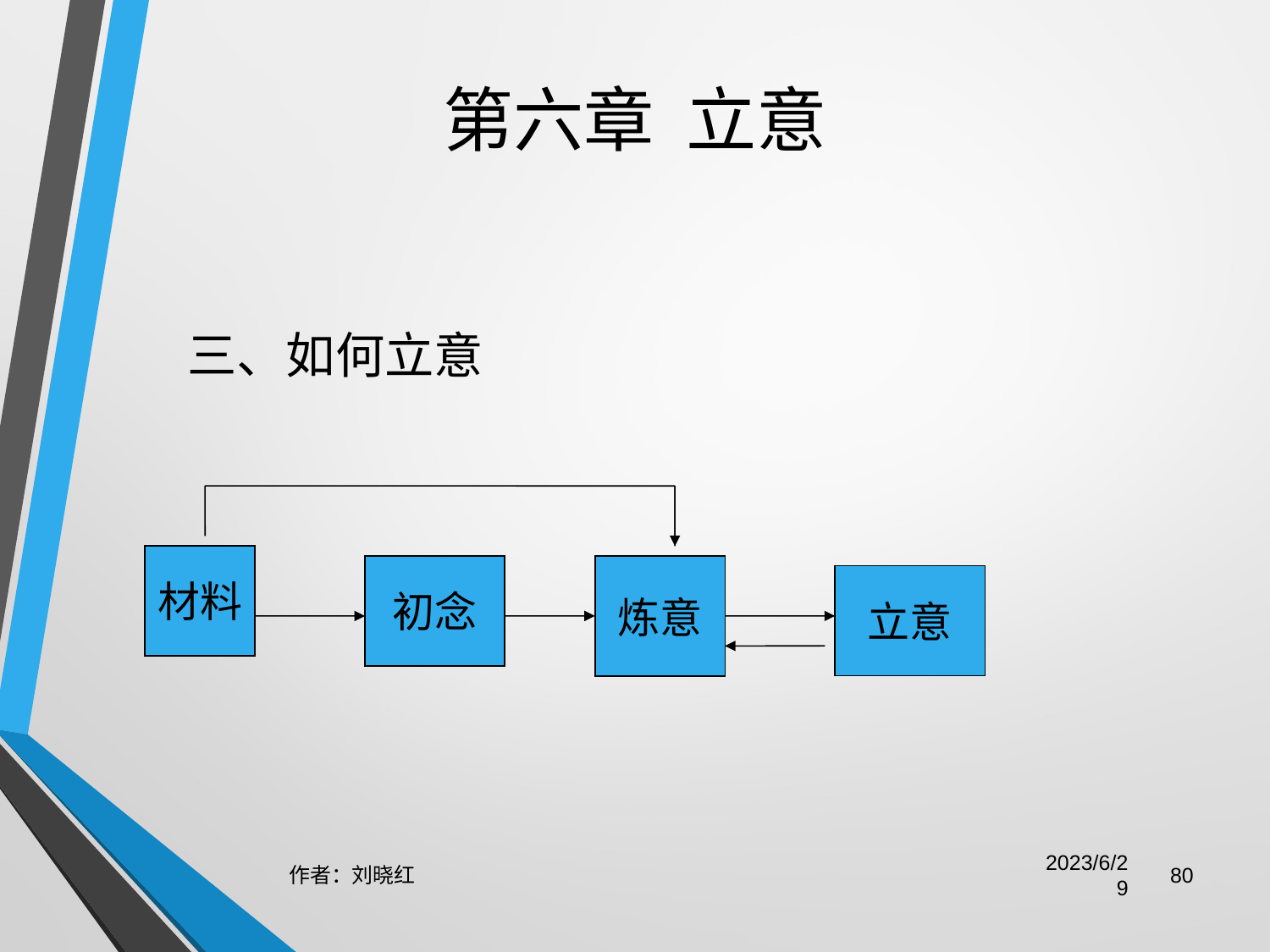

# 第六章  立意
三、如何立意

材料
初念
炼意
立意

作者：刘晓红
2023/6/29
80